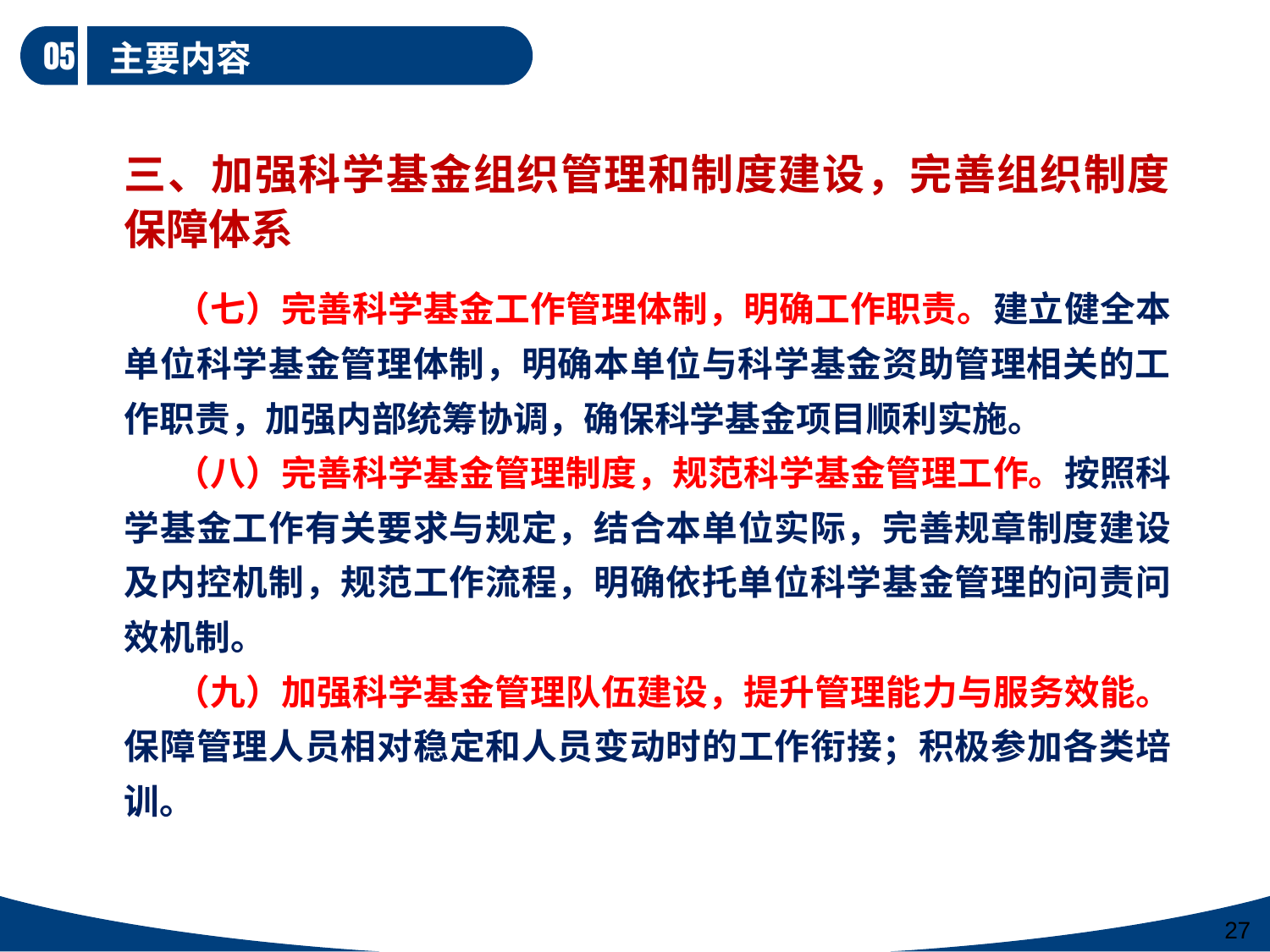

主要内容
05
三、加强科学基金组织管理和制度建设，完善组织制度保障体系
     （七）完善科学基金工作管理体制，明确工作职责。建立健全本单位科学基金管理体制，明确本单位与科学基金资助管理相关的工作职责，加强内部统筹协调，确保科学基金项目顺利实施。
     （八）完善科学基金管理制度，规范科学基金管理工作。按照科学基金工作有关要求与规定，结合本单位实际，完善规章制度建设及内控机制，规范工作流程，明确依托单位科学基金管理的问责问效机制。
     （九）加强科学基金管理队伍建设，提升管理能力与服务效能。保障管理人员相对稳定和人员变动时的工作衔接；积极参加各类培训。

27